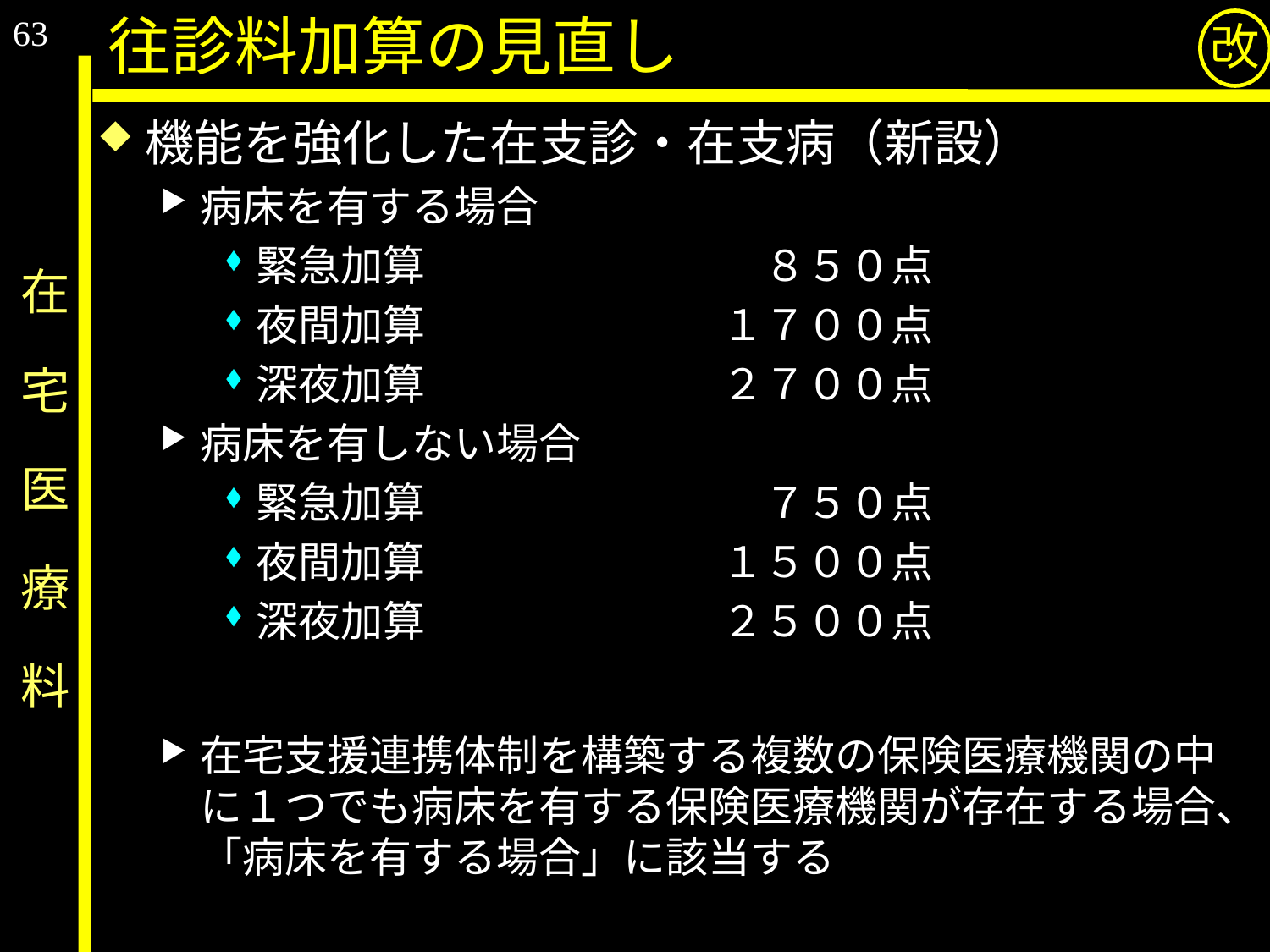

63
往診料加算の見直し
改

機能を強化した在支診・在支病（新設）
病床を有する場合
緊急加算　　　　　　　　８５０点
夜間加算　　　　　　　１７００点
深夜加算　　　　　　　２７００点
病床を有しない場合
緊急加算　　　　　　　　７５０点
夜間加算　　　　　　　１５００点
深夜加算　　　　　　　２５００点

在宅支援連携体制を構築する複数の保険医療機関の中に１つでも病床を有する保険医療機関が存在する場合、「病床を有する場合」に該当する

# 在　宅　医　療　料